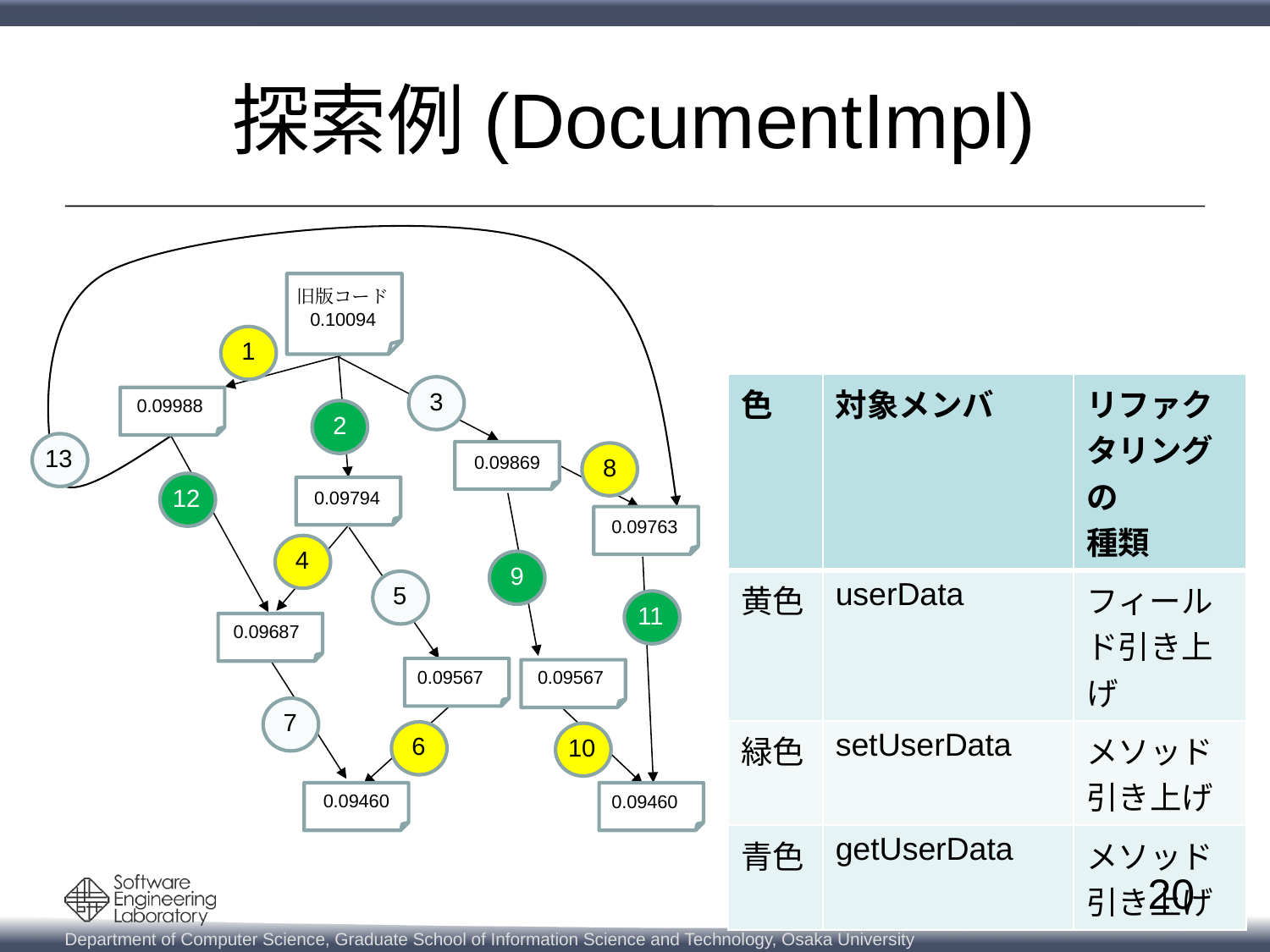

# 探索例(DocumentImpl)

旧版コード
0.10094

1
| 色 | 対象メンバ | リファクタリングの 種類 |
| --- | --- | --- |
| 黄色 | userData | フィールド引き上げ |
| 緑色 | setUserData | メソッド 引き上げ |
| 青色 | getUserData | メソッド 引き上げ |

3
0.09988

2

13

8
0.09869

12

0.09794

0.09763

4

9

5

11
0.09687

0.09567
0.09567

7

6

10

0.09460

0.09460
20